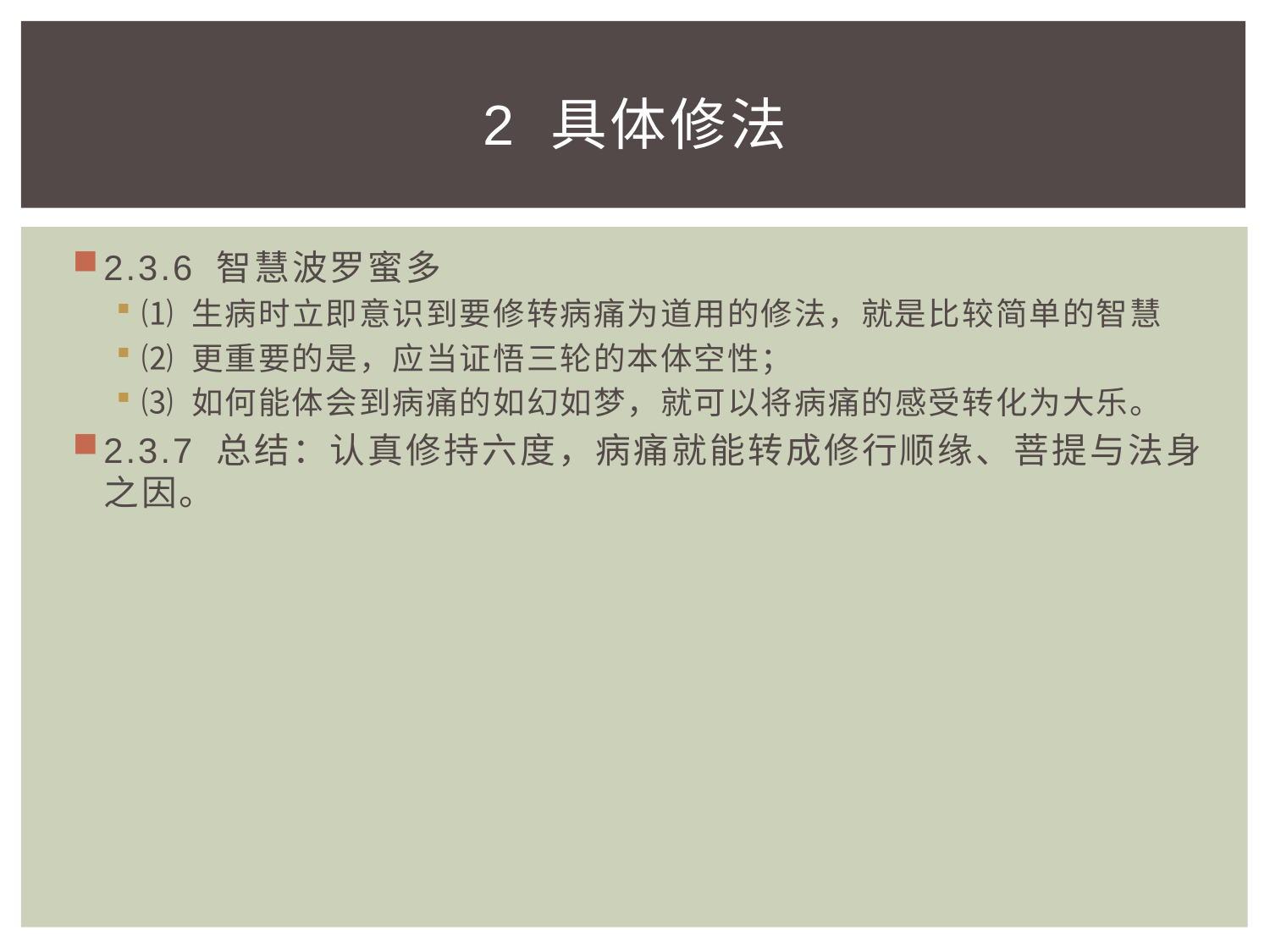

# 2 具体修法
2.3.6 智慧波罗蜜多
⑴ 生病时立即意识到要修转病痛为道用的修法，就是比较简单的智慧
⑵ 更重要的是，应当证悟三轮的本体空性；
⑶ 如何能体会到病痛的如幻如梦，就可以将病痛的感受转化为大乐。
2.3.7 总结：认真修持六度，病痛就能转成修行顺缘、菩提与法身之因。